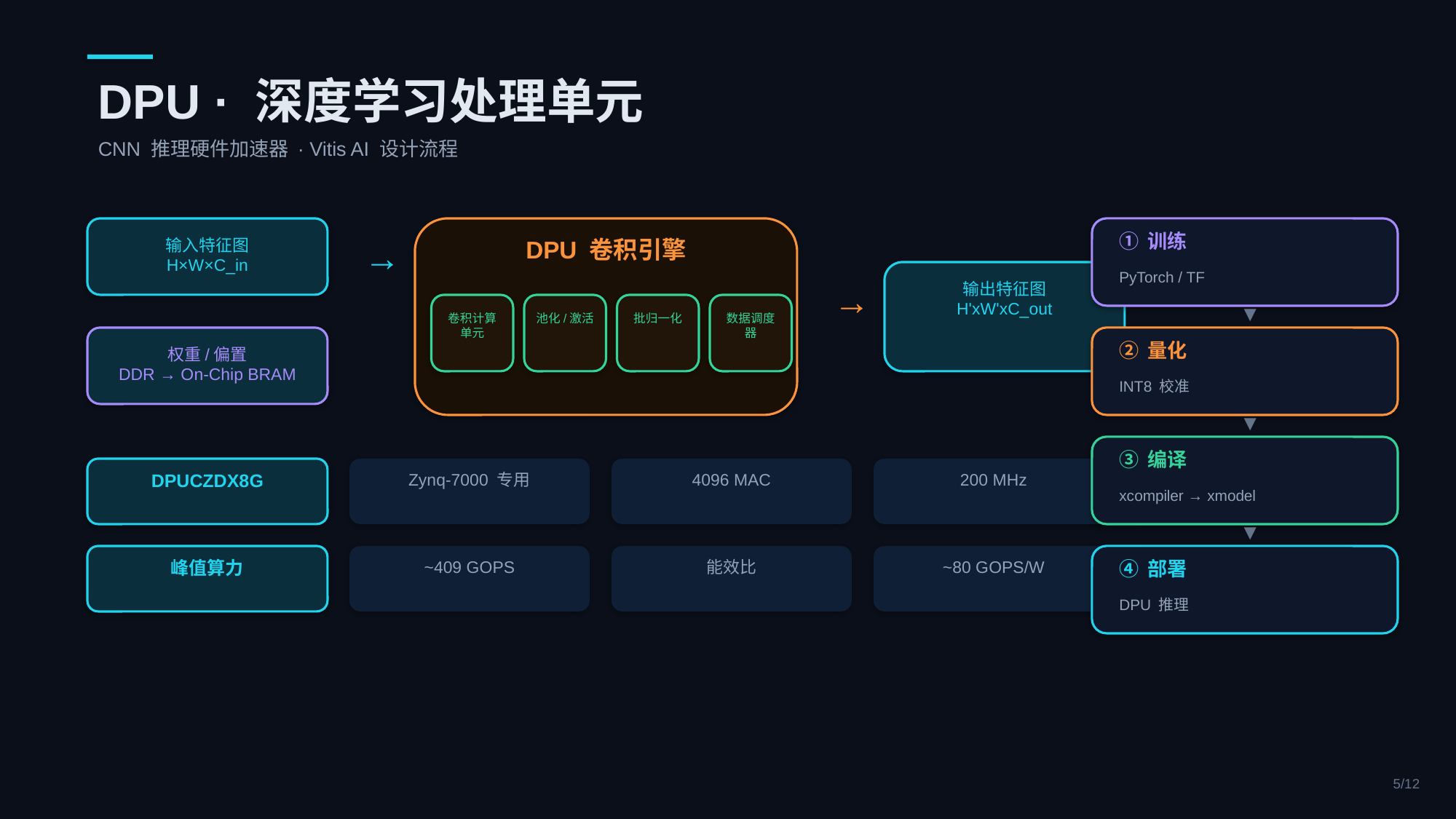

DPU · 深度学习处理单元
CNN 推理硬件加速器 · Vitis AI 设计流程

① 训练
输入特征图
H×W×C_in
→
DPU 卷积引擎

PyTorch / TF
→
输出特征图
H'xW'xC_out

▼
卷积计算单元
池化/激活
批归一化
数据调度器

② 量化
权重/偏置
DDR → On-Chip BRAM
INT8 校准
▼

③ 编译

DPUCZDX8G
Zynq-7000 专用
4096 MAC
200 MHz
INT8 量化
xcompiler → xmodel
▼

峰值算力
~409 GOPS
能效比
~80 GOPS/W
④ 部署
比 GPU 高 10×
DPU 推理
5/12